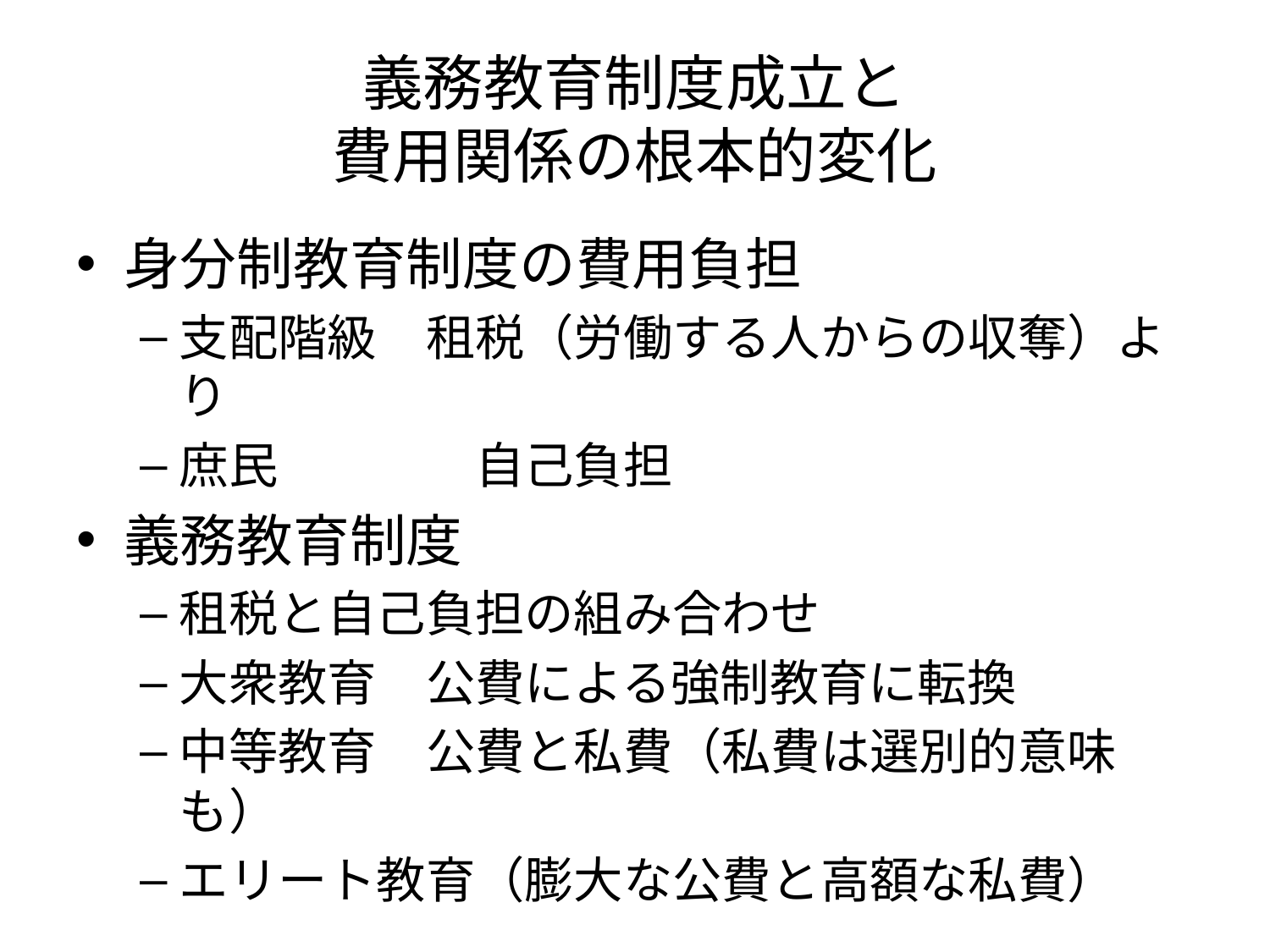

# 義務教育制度成立と 費用関係の根本的変化
身分制教育制度の費用負担
支配階級　租税（労働する人からの収奪）より
庶民　　　　自己負担
義務教育制度
租税と自己負担の組み合わせ
大衆教育　公費による強制教育に転換
中等教育　公費と私費（私費は選別的意味も）
エリート教育（膨大な公費と高額な私費）